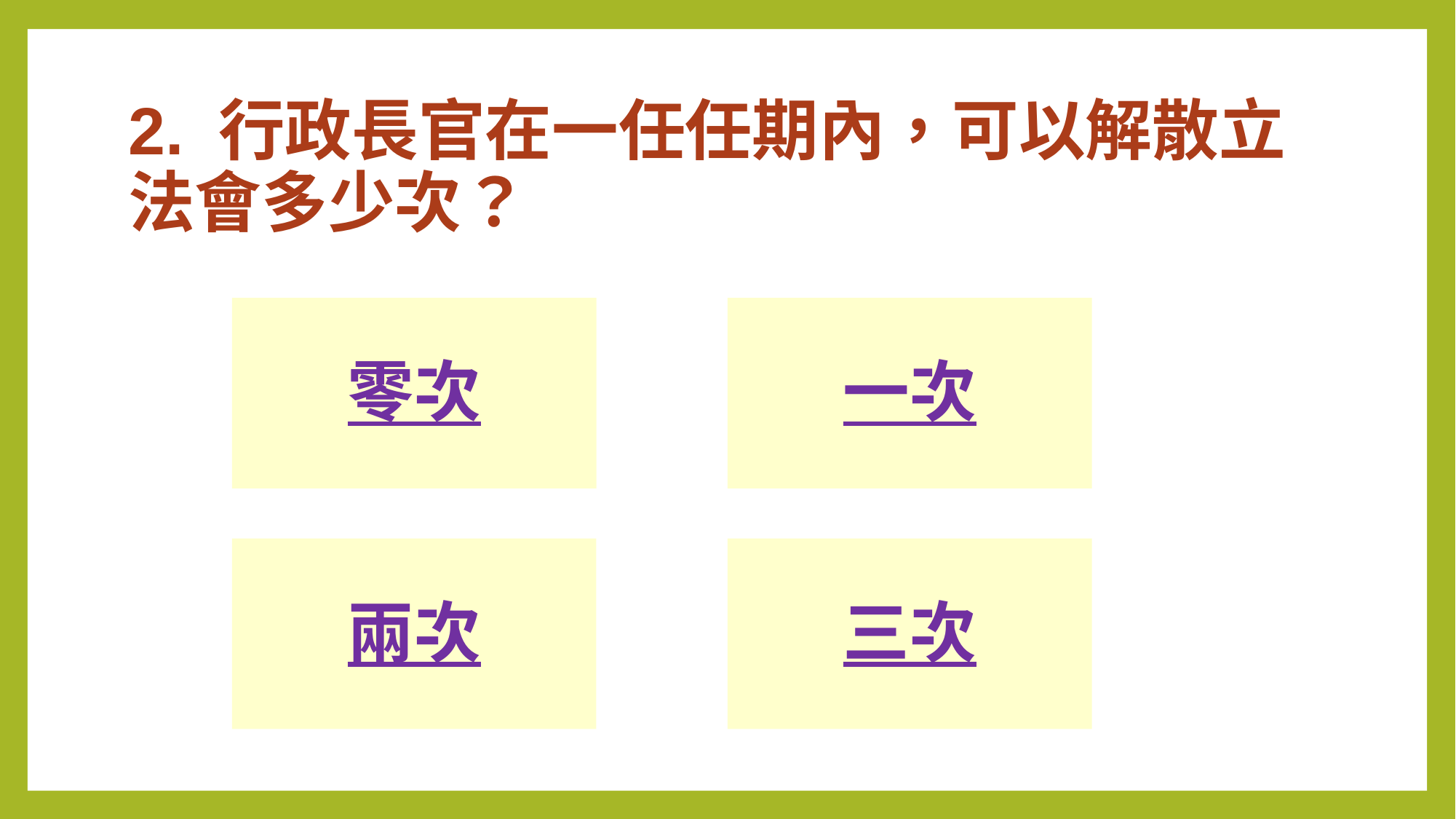

# 2. 行政長官在一任任期內，可以解散立法會多少次？
一次
零次
兩次
三次